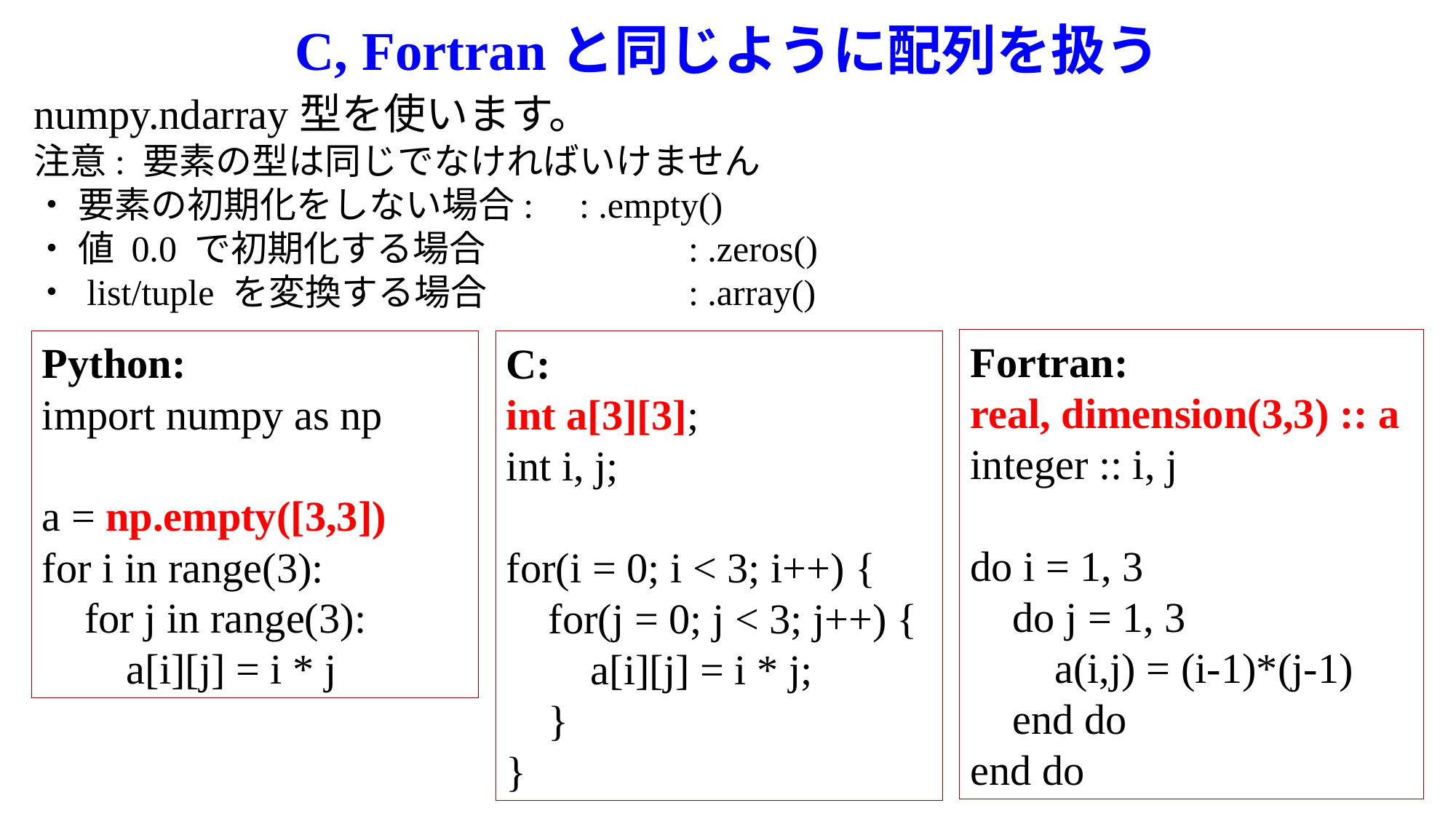

# C, Fortranと同じように配列を扱う
numpy.ndarray型を使います。
注意: 要素の型は同じでなければいけません
・ 要素の初期化をしない場合:	: .empty()
・ 値 0.0 で初期化する場合		: .zeros()
・ list/tuple を変換する場合		: .array()
Fortran:
real, dimension(3,3) :: a
integer :: i, j

do i = 1, 3
    do j = 1, 3
        a(i,j) = (i-1)*(j-1)
    end do
end do
Python:
import numpy as np

a = np.empty([3,3])
for i in range(3):
    for j in range(3):
        a[i][j] = i * j
C:
int a[3][3];
int i, j;

for(i = 0; i < 3; i++) {
    for(j = 0; j < 3; j++) {
        a[i][j] = i * j;
    }
}